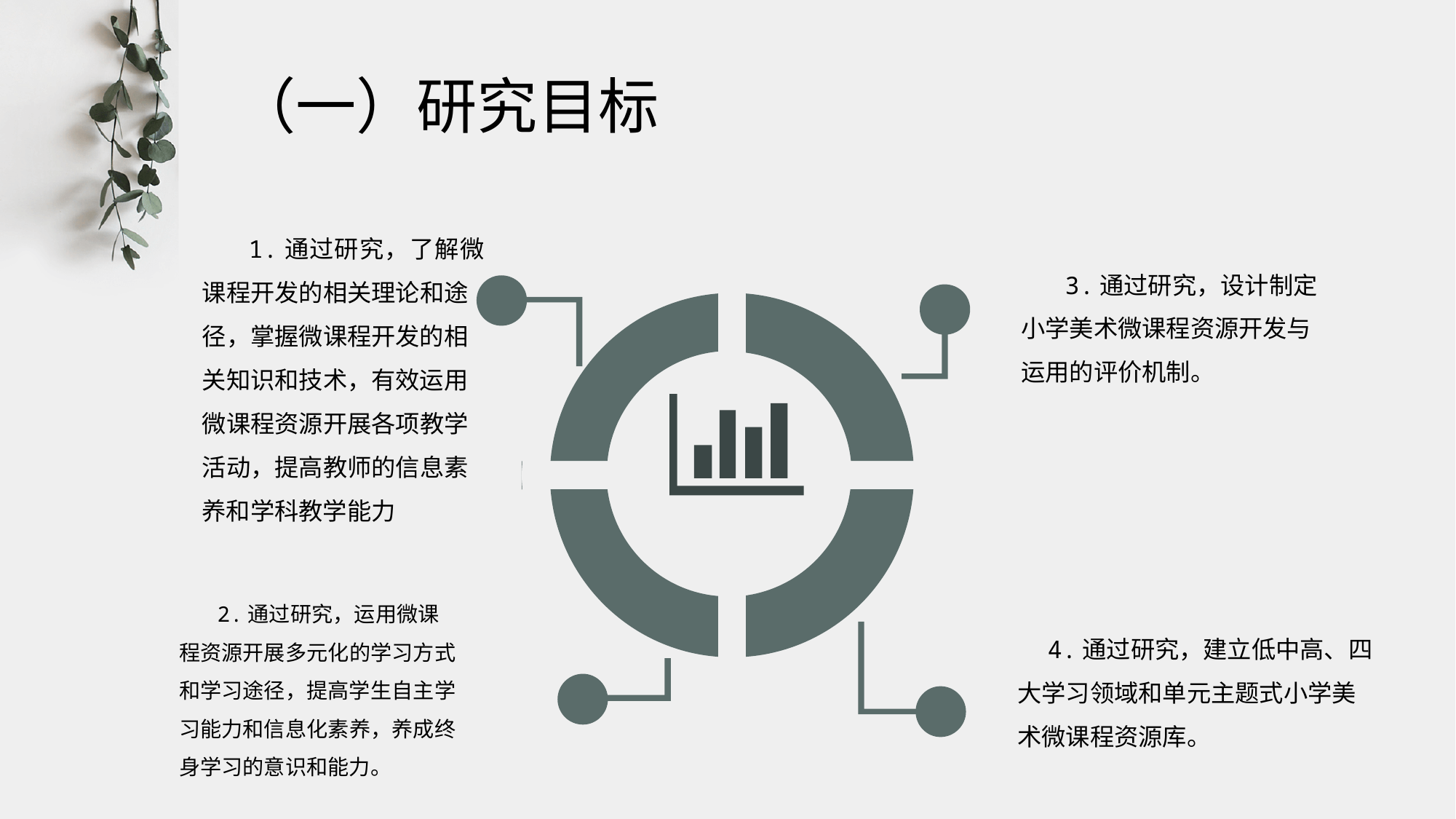

（一）研究目标

   1.通过研究，了解微课程开发的相关理论和途径，掌握微课程开发的相关知识和技术，有效运用微课程资源开展各项教学活动，提高教师的信息素养和学科教学能力
   3.通过研究，设计制定小学美术微课程资源开发与运用的评价机制。

   2.通过研究，运用微课程资源开展多元化的学习方式和学习途径，提高学生自主学习能力和信息化素养，养成终身学习的意识和能力。
     4.通过研究，建立低中高、四大学习领域和单元主题式小学美术微课程资源库。